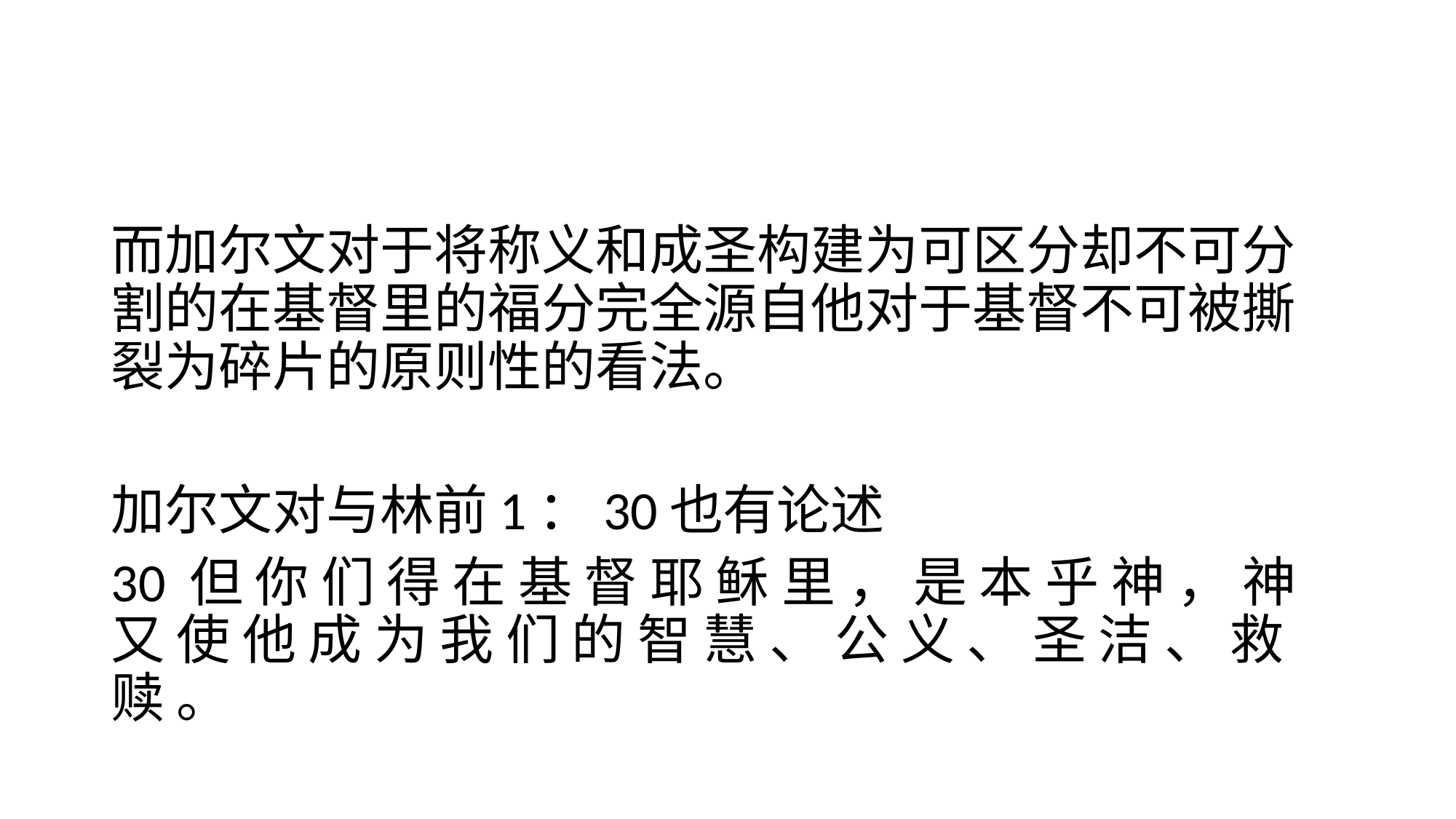

#
而加尔文对于将称义和成圣构建为可区分却不可分割的在基督里的福分完全源自他对于基督不可被撕裂为碎片的原则性的看法。

加尔文对与林前1：30也有论述
30 但 你 们 得 在 基 督 耶 稣 里 ， 是 本 乎 神 ， 神 又 使 他 成 为 我 们 的 智 慧 、 公 义 、 圣 洁 、 救 赎 。